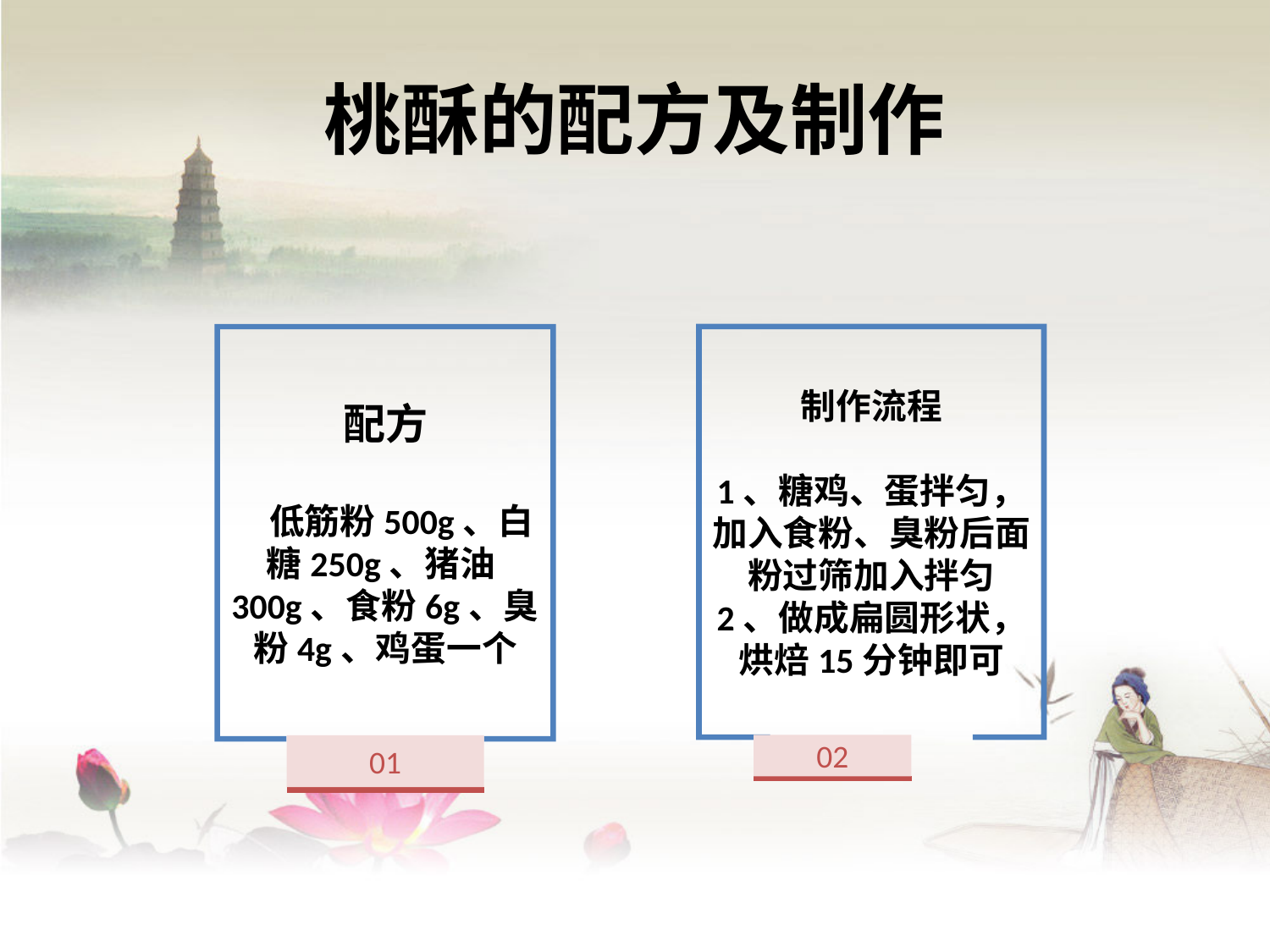

# 桃酥的配方及制作

制作流程

1、糖鸡、蛋拌匀，加入食粉、臭粉后面粉过筛加入拌匀
2、做成扁圆形状，烘焙15分钟即可
02

配方

   低筋粉500g、白糖250g、猪油300g、食粉6g、臭粉4g、鸡蛋一个
01